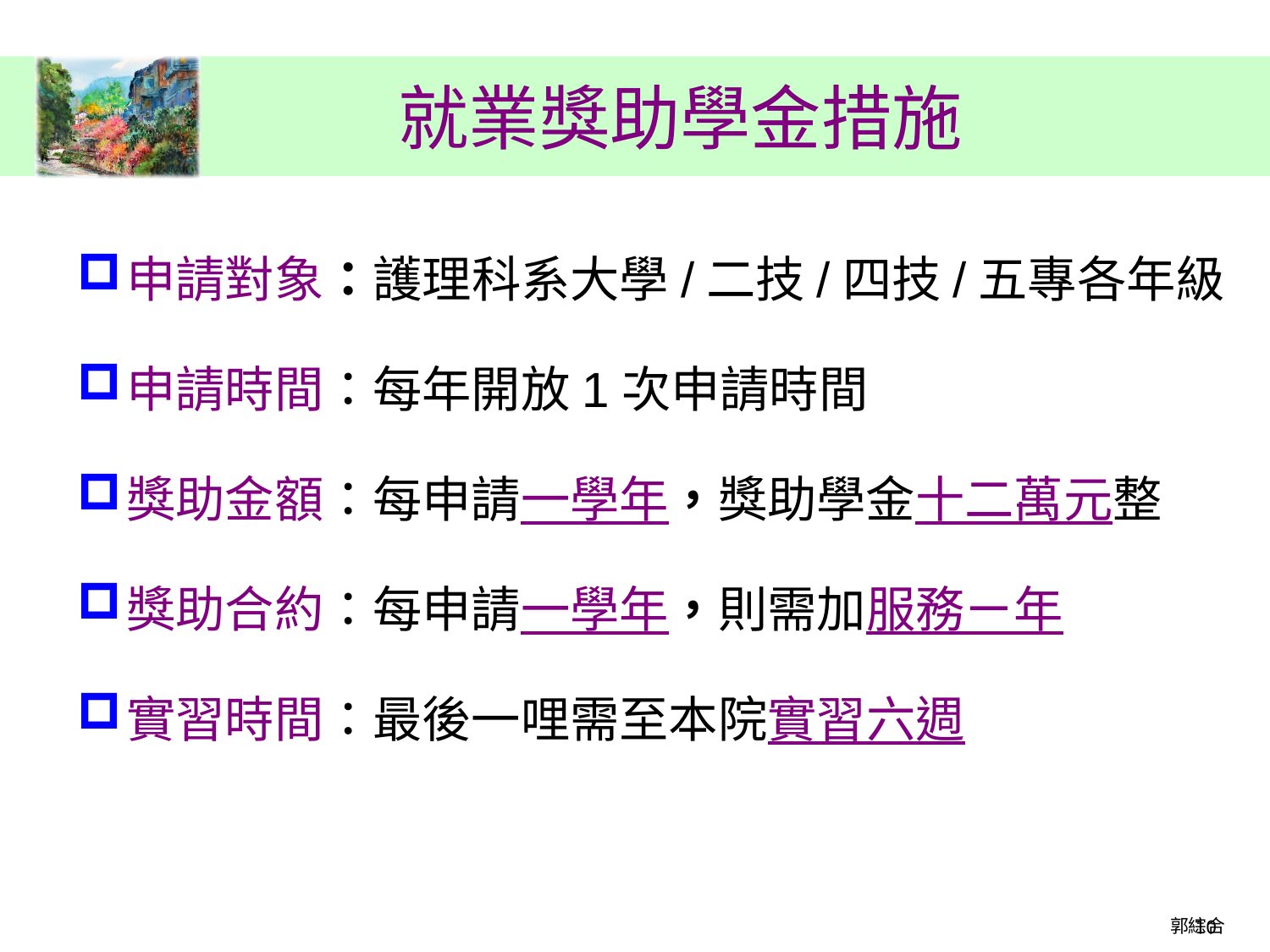

# 就業獎助學金措施
申請對象：護理科系大學/二技/四技/五專各年級
申請時間：每年開放1次申請時間
獎助金額：每申請一學年，獎助學金十二萬元整
獎助合約：每申請一學年，則需加服務ㄧ年
實習時間：最後一哩需至本院實習六週